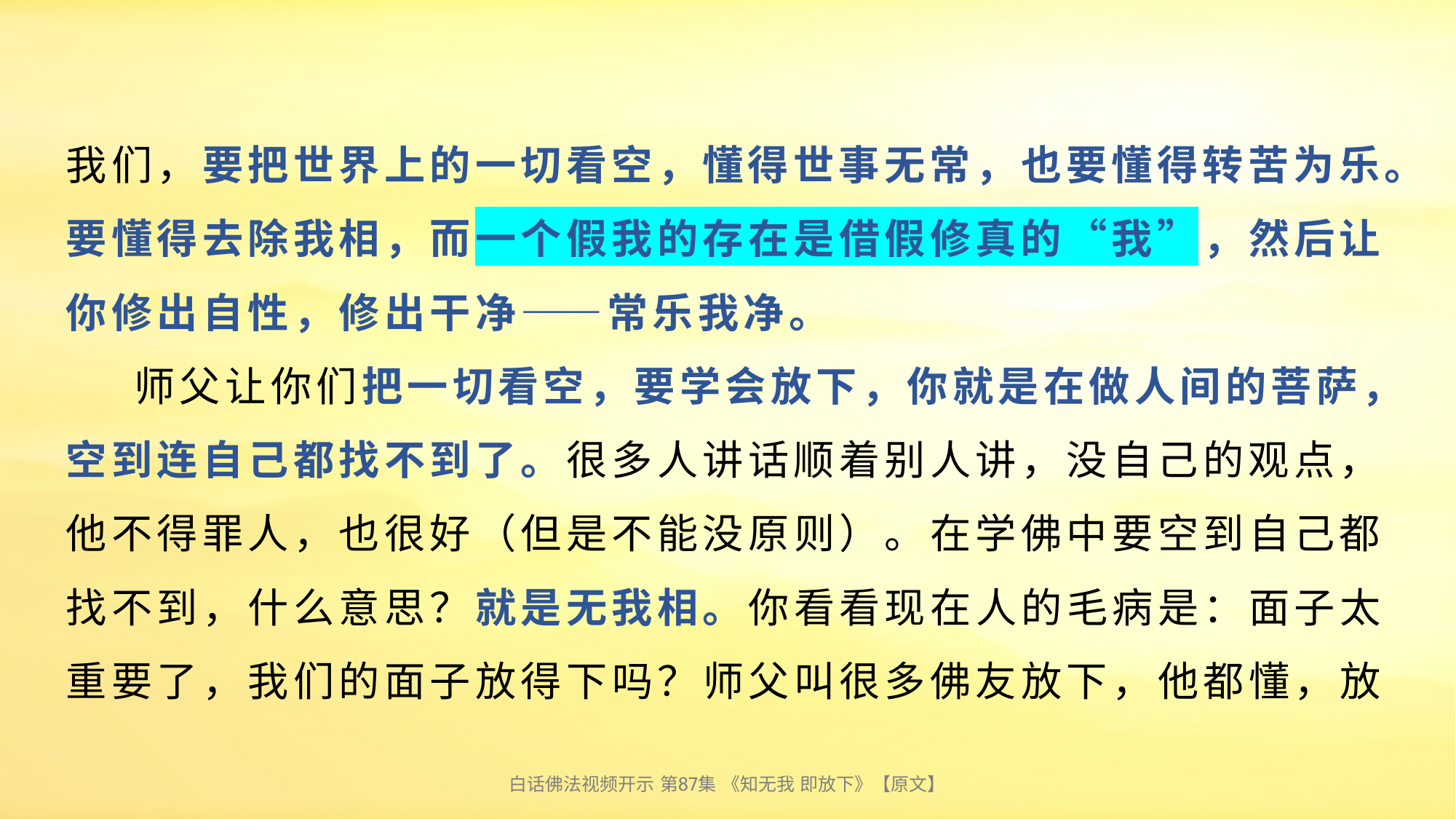

# 我们，要把世界上的一切看空，懂得世事无常，也要懂得转苦为乐。要懂得去除我相，而一个假我的存在是借假修真的“我”，然后让你修出自性，修出干净——常乐我净。 师父让你们把一切看空，要学会放下，你就是在做人间的菩萨，空到连自己都找不到了。很多人讲话顺着别人讲，没自己的观点，他不得罪人，也很好（但是不能没原则）。在学佛中要空到自己都找不到，什么意思？就是无我相。你看看现在人的毛病是：面子太重要了，我们的面子放得下吗？师父叫很多佛友放下，他都懂，放
白话佛法视频开示 第87集 《知无我 即放下》【原文】